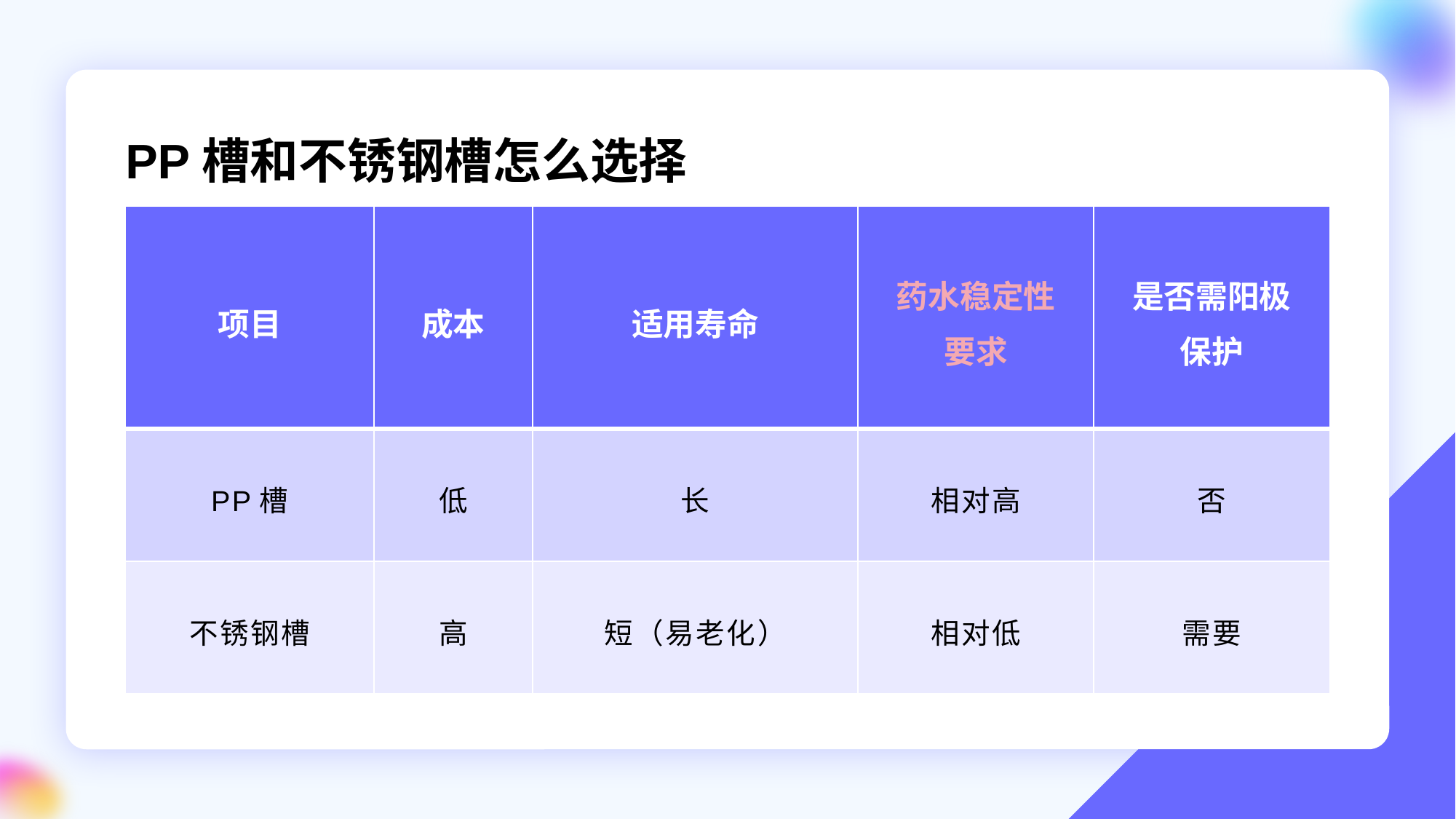

# PP槽和不锈钢槽怎么选择
| 项目 | 成本 | 适用寿命 | 药水稳定性要求 | 是否需阳极保护 |
| --- | --- | --- | --- | --- |
| PP槽 | 低 | 长 | 相对高 | 否 |
| 不锈钢槽 | 高 | 短（易老化） | 相对低 | 需要 |